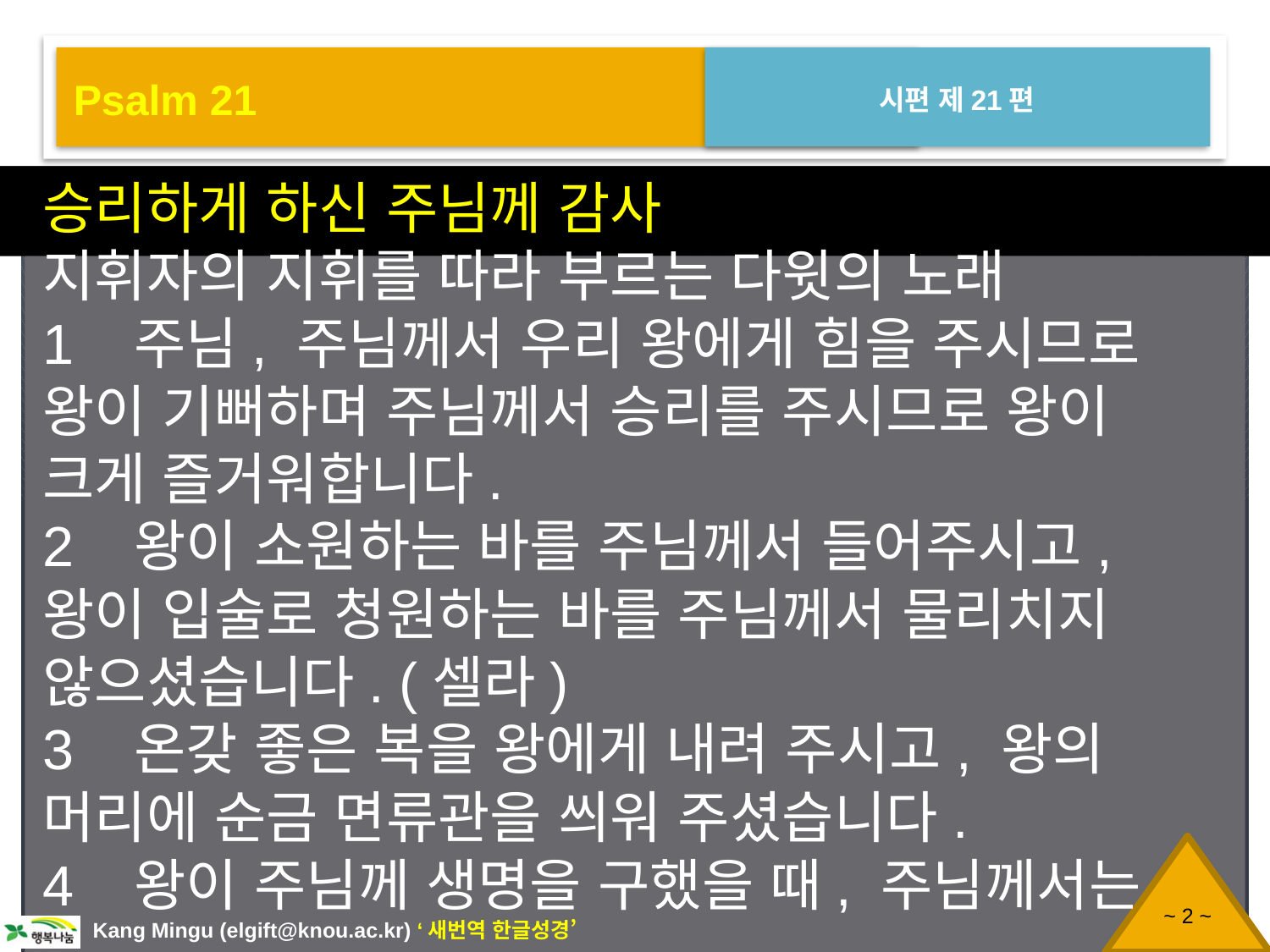

Psalm 21
시편 제21편
승리하게 하신 주님께 감사
지휘자의 지휘를 따라 부르는 다윗의 노래
1   주님, 주님께서 우리 왕에게 힘을 주시므로 왕이 기뻐하며 주님께서 승리를 주시므로 왕이 크게 즐거워합니다.
2   왕이 소원하는 바를 주님께서 들어주시고, 왕이 입술로 청원하는 바를 주님께서 물리치지 않으셨습니다. (셀라)
3   온갖 좋은 복을 왕에게 내려 주시고, 왕의 머리에 순금 면류관을 씌워 주셨습니다.
4   왕이 주님께 생명을 구했을 때, 주님께서는